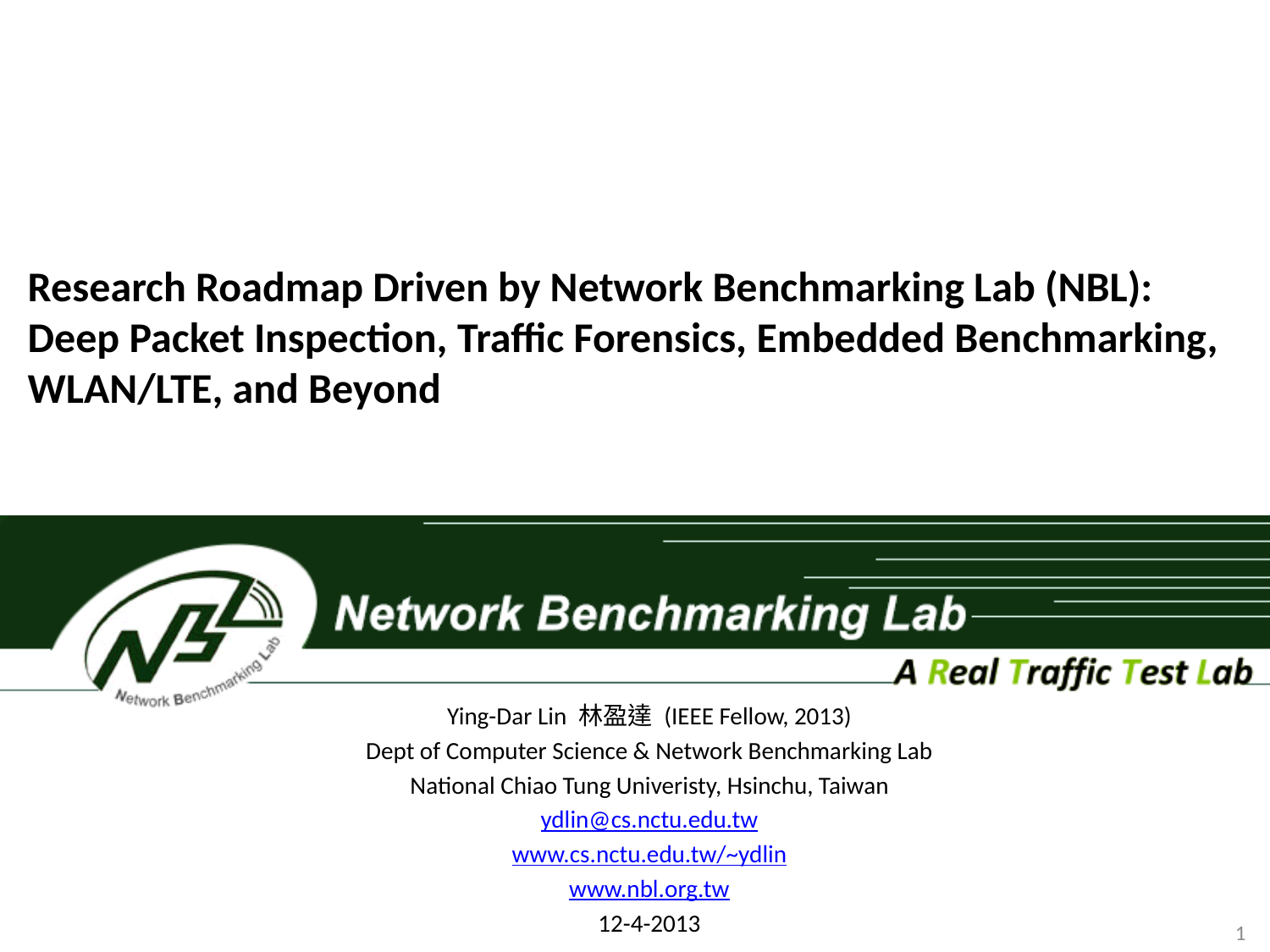

# Research Roadmap Driven by Network Benchmarking Lab (NBL): Deep Packet Inspection, Traffic Forensics, Embedded Benchmarking, WLAN/LTE, and Beyond
Ying-Dar Lin 林盈達 (IEEE Fellow, 2013)
Dept of Computer Science & Network Benchmarking Lab
National Chiao Tung Univeristy, Hsinchu, Taiwan
ydlin@cs.nctu.edu.tw
www.cs.nctu.edu.tw/~ydlin
www.nbl.org.tw
12-4-2013

1